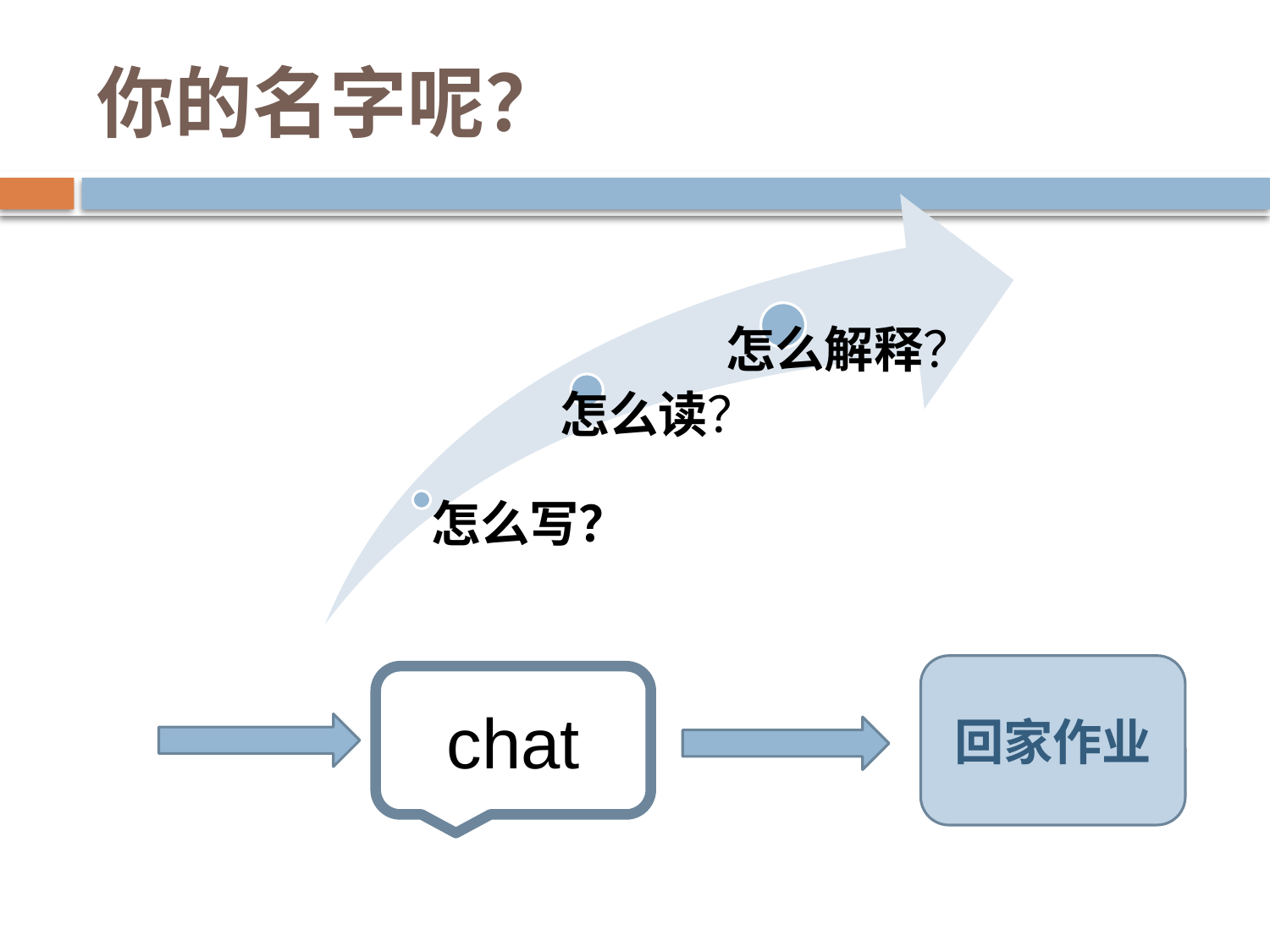

# 你的名字呢？
怎么写？
怎么读？
怎么解释？
回家作业
t
chat